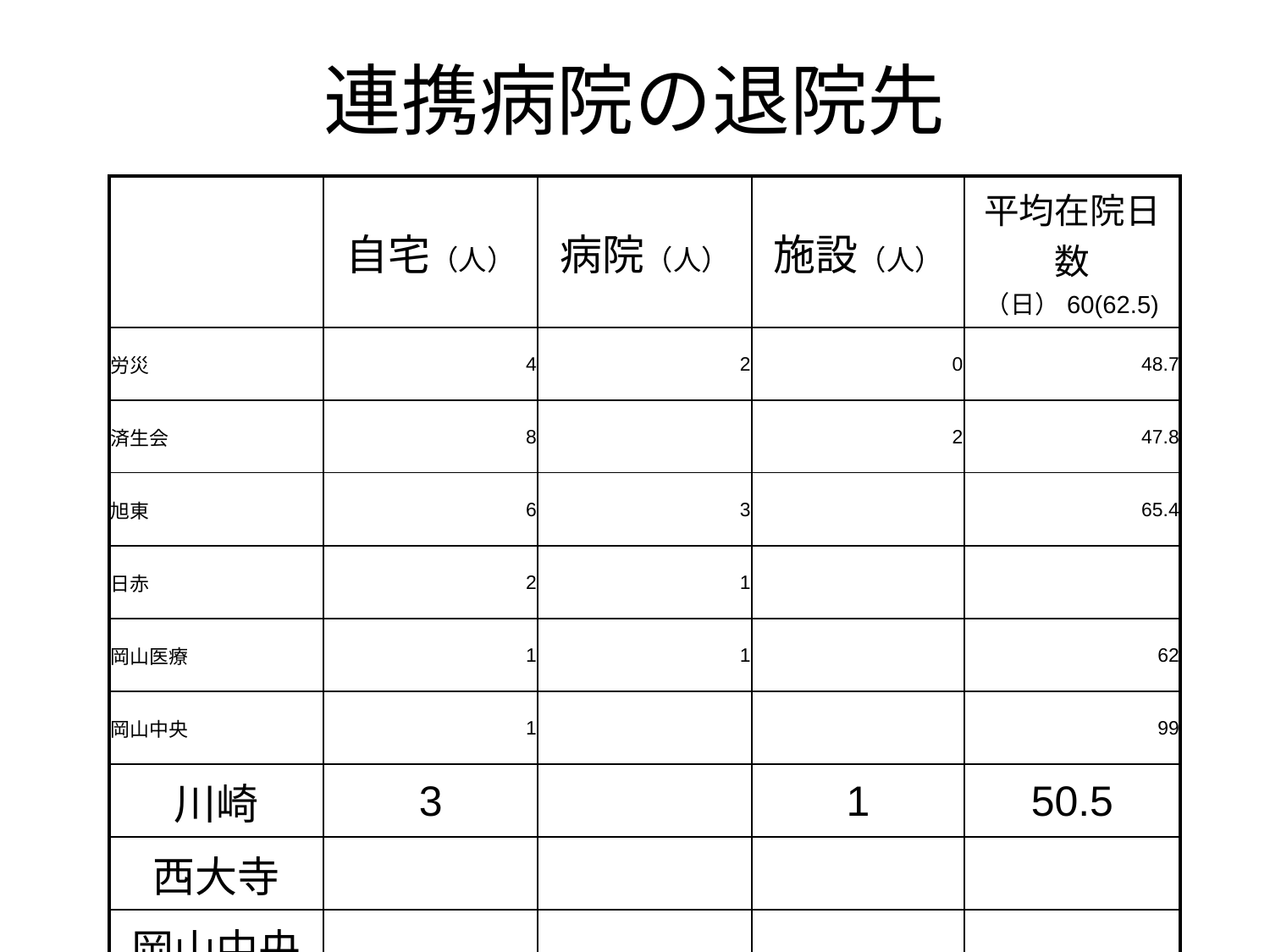

# 連携病院の退院先
|  | 自宅（人） | 病院（人） | 施設（人） | 平均在院日数（日）60(62.5) |
| --- | --- | --- | --- | --- |
| 労災 | 4 | 2 | 0 | 48.7 |
| 済生会 | 8 |  | 2 | 47.8 |
| 旭東 | 6 | 3 |  | 65.4 |
| 日赤 | 2 | 1 |  |  |
| 岡山医療 | 1 | 1 |  | 62 |
| 岡山中央 | 1 |  |  | 99 |
| 川崎 | 3 |  | 1 | 50.5 |
| 西大寺 |  |  |  |  |
| 岡山中央 |  |  |  |  |